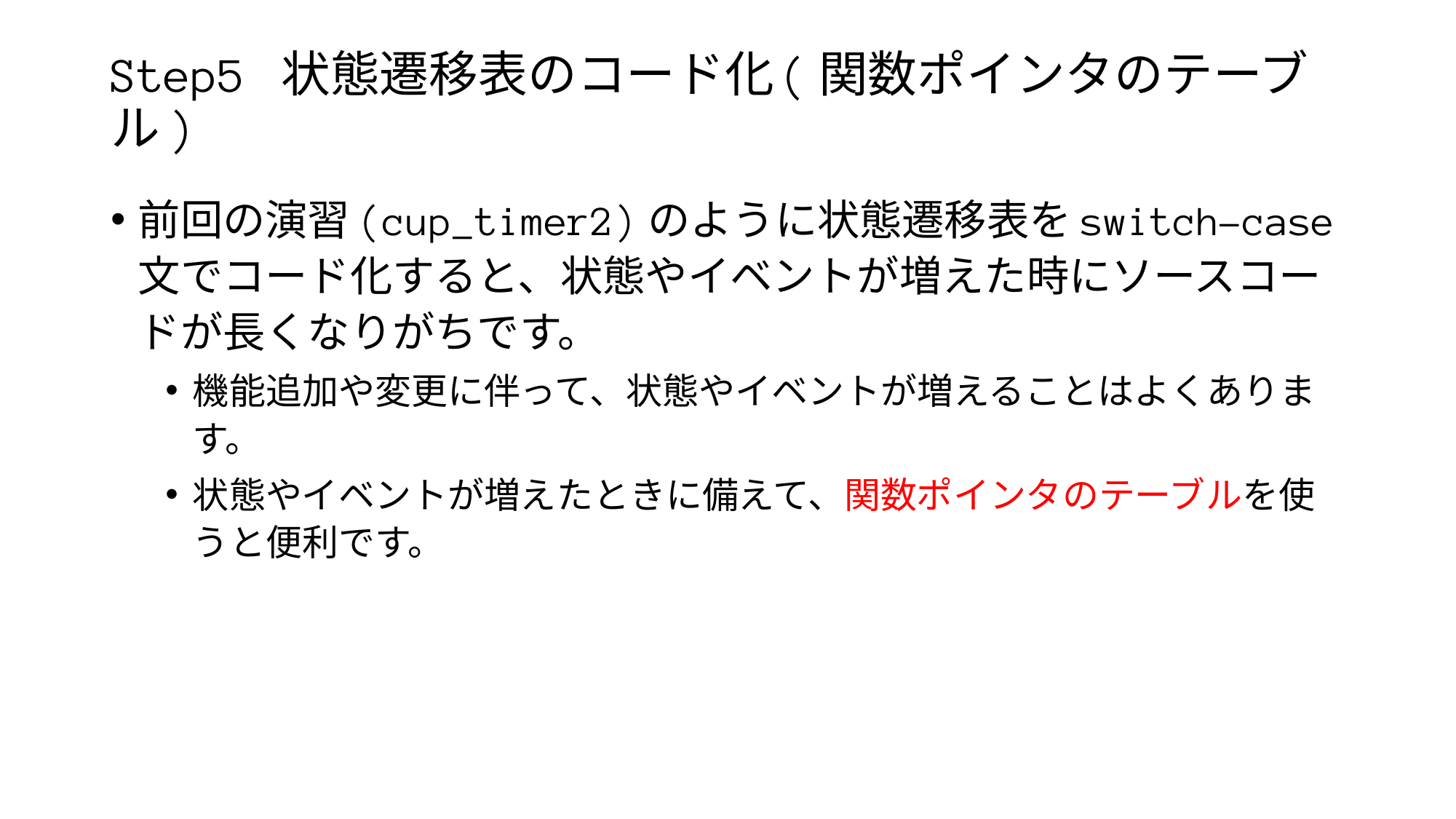

# Step5 状態遷移表のコード化(関数ポインタのテーブル)
前回の演習(cup_timer2)のように状態遷移表をswitch-case文でコード化すると、状態やイベントが増えた時にソースコードが長くなりがちです。
機能追加や変更に伴って、状態やイベントが増えることはよくあります。
状態やイベントが増えたときに備えて、関数ポインタのテーブルを使うと便利です。